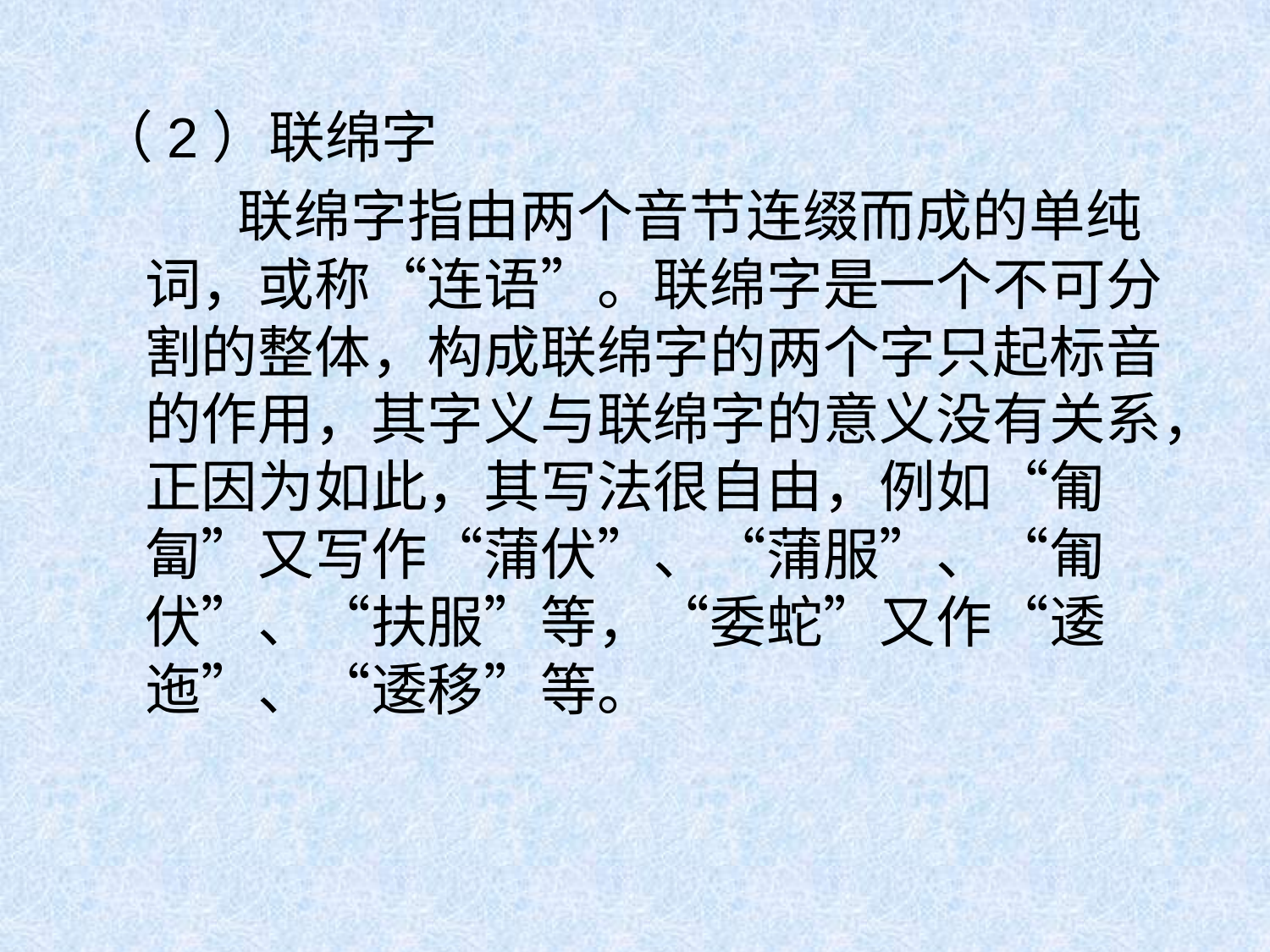

（2）联绵字
          联绵字指由两个音节连缀而成的单纯词，或称“连语”。联绵字是一个不可分割的整体，构成联绵字的两个字只起标音的作用，其字义与联绵字的意义没有关系，正因为如此，其写法很自由，例如“匍匐”又写作“蒲伏”、“蒲服”、“匍伏”、“扶服”等，“委蛇”又作“逶迤”、“逶移”等。